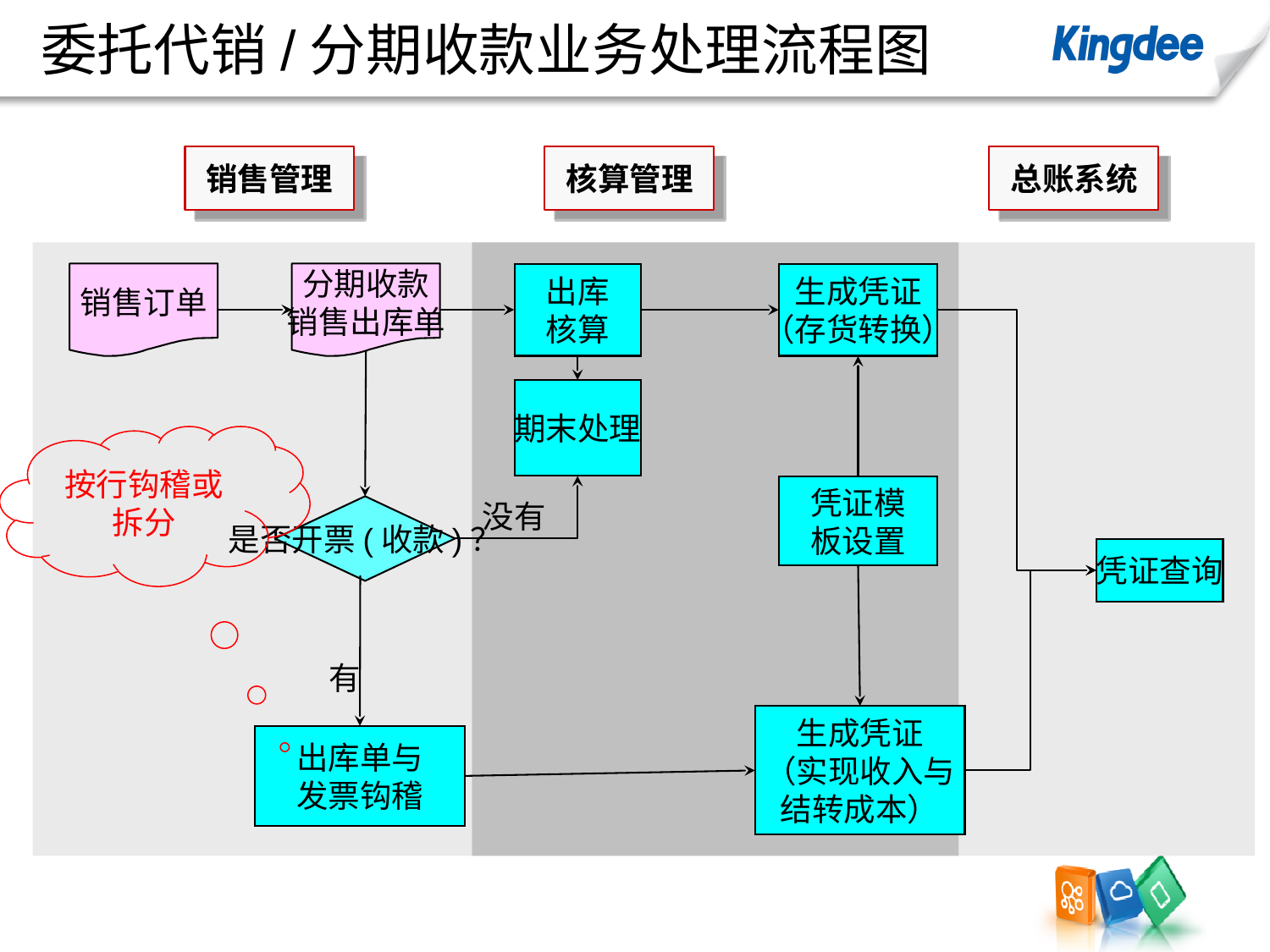

# 委托代销/分期收款业务处理流程图

销售管理

核算管理

总账系统

销售订单

分期收款
销售出库单
出库
核算
生成凭证
（存货转换）

期末处理
按行钩稽或拆分

凭证模
板设置
没有

是否开票(收款)？
凭证查询

有
生成凭证
（实现收入与
结转成本）
出库单与
发票钩稽